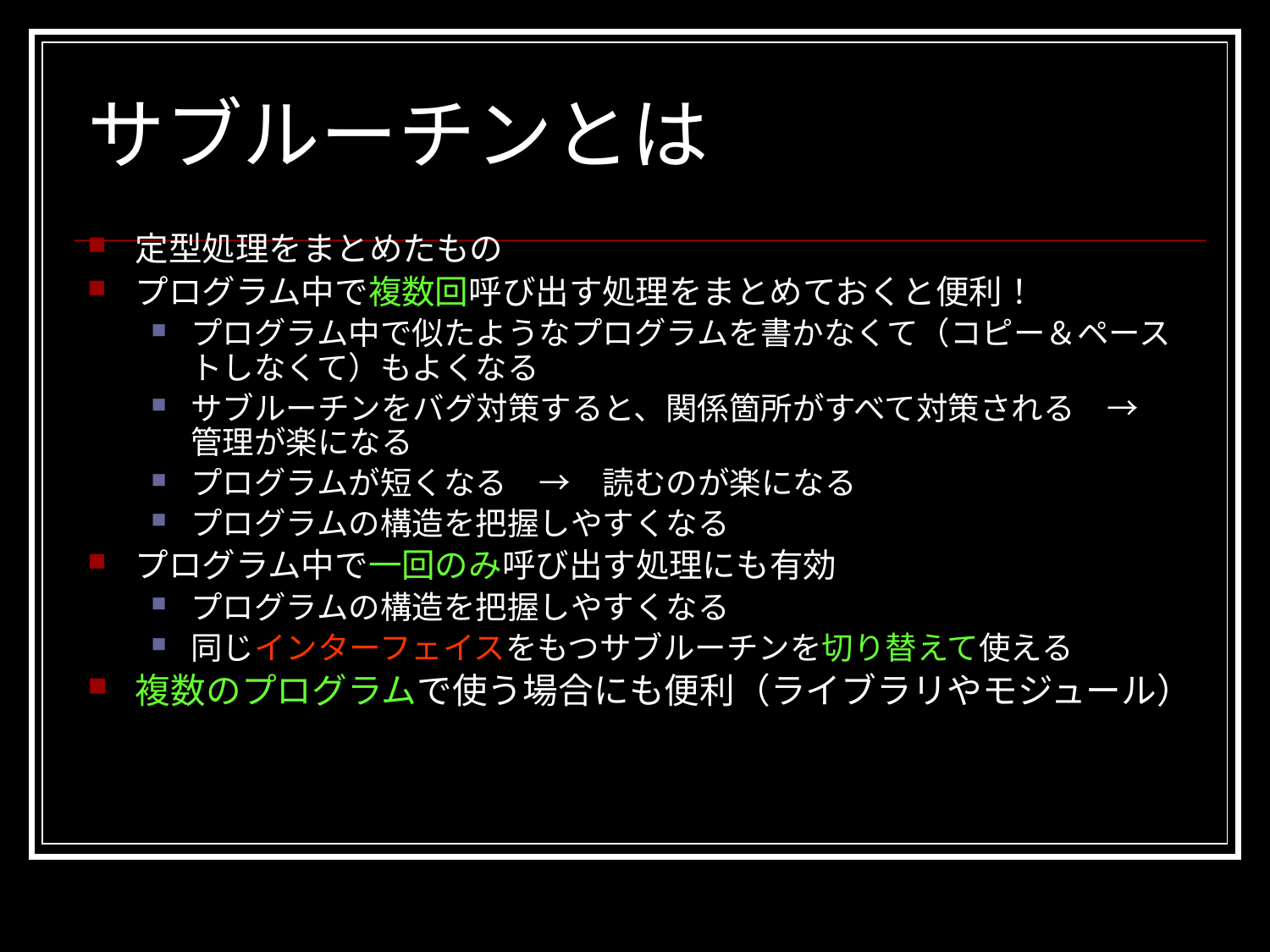

# サブルーチンとは
定型処理をまとめたもの
プログラム中で複数回呼び出す処理をまとめておくと便利！
プログラム中で似たようなプログラムを書かなくて（コピー＆ペーストしなくて）もよくなる
サブルーチンをバグ対策すると、関係箇所がすべて対策される　→　管理が楽になる
プログラムが短くなる　→　読むのが楽になる
プログラムの構造を把握しやすくなる
プログラム中で一回のみ呼び出す処理にも有効
プログラムの構造を把握しやすくなる
同じインターフェイスをもつサブルーチンを切り替えて使える
複数のプログラムで使う場合にも便利（ライブラリやモジュール）